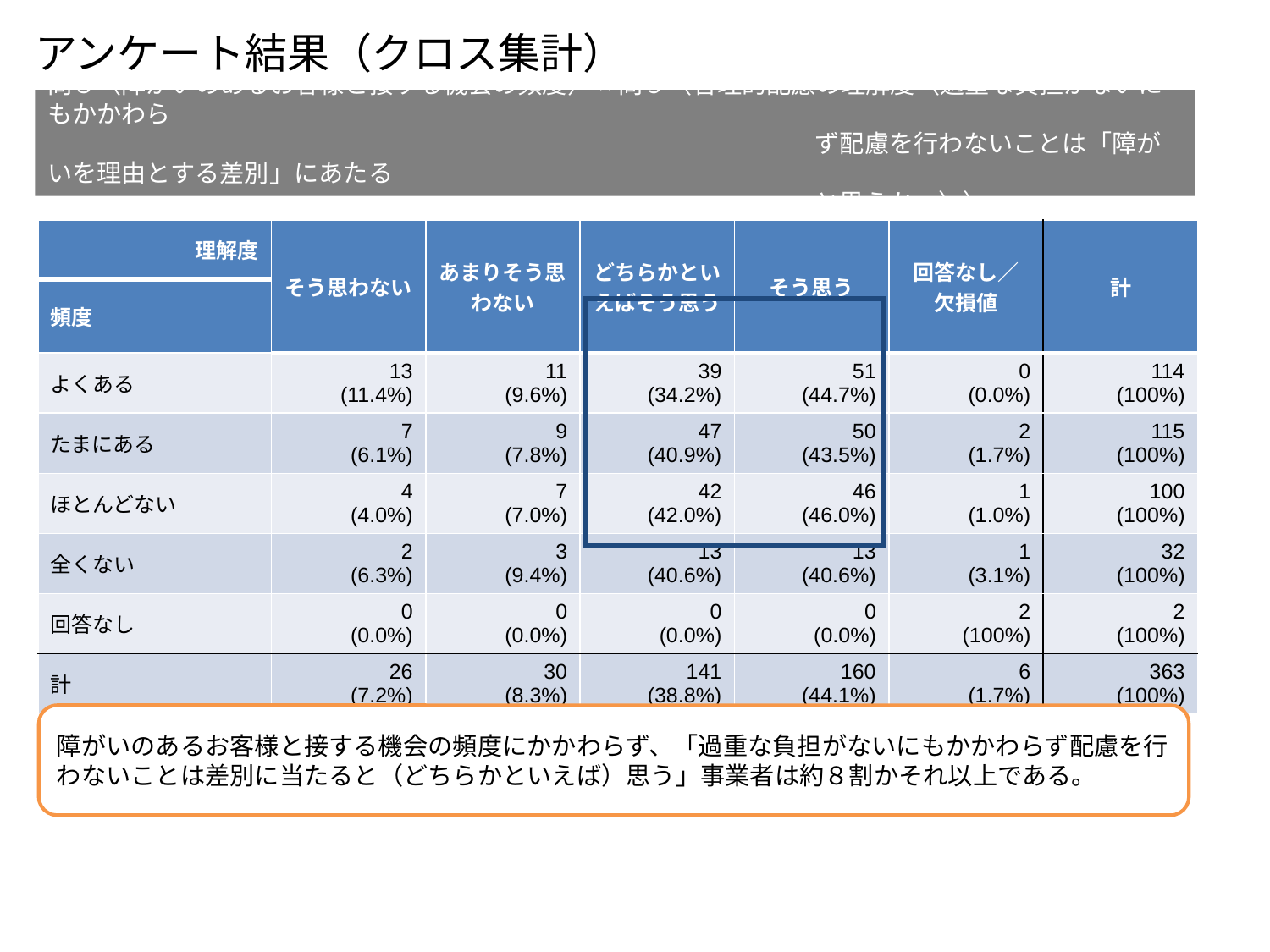

アンケート結果（クロス集計）

問５（障がいのあるお客様と接する機会の頻度）×問９（合理的配慮の理解度（過重な負担がないにもかかわら
　　　　　　　　　　　　　　　　　　　　　　　　　　　　　　　ず配慮を行わないことは「障がいを理由とする差別」にあたる
　　　　　　　　　　　　　　　　　　　　　　　　　　　　　　　と思うか。））
| 理解度 | そう思わない | あまりそう思わない | どちらかといえばそう思う | そう思う | 回答なし／ 欠損値 | 計 |
| --- | --- | --- | --- | --- | --- | --- |
| 頻度 |  |  |  |  |  |  |
| よくある | 13 (11.4%) | 11 (9.6%) | 39 (34.2%) | 51 (44.7%) | 0 (0.0%) | 114 (100%) |
| たまにある | 7 (6.1%) | 9 (7.8%) | 47 (40.9%) | 50 (43.5%) | 2 (1.7%) | 115 (100%) |
| ほとんどない | 4 (4.0%) | 7 (7.0%) | 42 (42.0%) | 46 (46.0%) | 1 (1.0%) | 100 (100%) |
| 全くない | 2 (6.3%) | 3 (9.4%) | 13 (40.6%) | 13 (40.6%) | 1 (3.1%) | 32 (100%) |
| 回答なし | 0 (0.0%) | 0 (0.0%) | 0 (0.0%) | 0 (0.0%) | 2 (100%) | 2 (100%) |
| 計 | 26 (7.2%) | 30 (8.3%) | 141 (38.8%) | 160 (44.1%) | 6 (1.7%) | 363 (100%) |
|  |
| --- |
障がいのあるお客様と接する機会の頻度にかかわらず、「過重な負担がないにもかかわらず配慮を行わないことは差別に当たると（どちらかといえば）思う」事業者は約８割かそれ以上である。